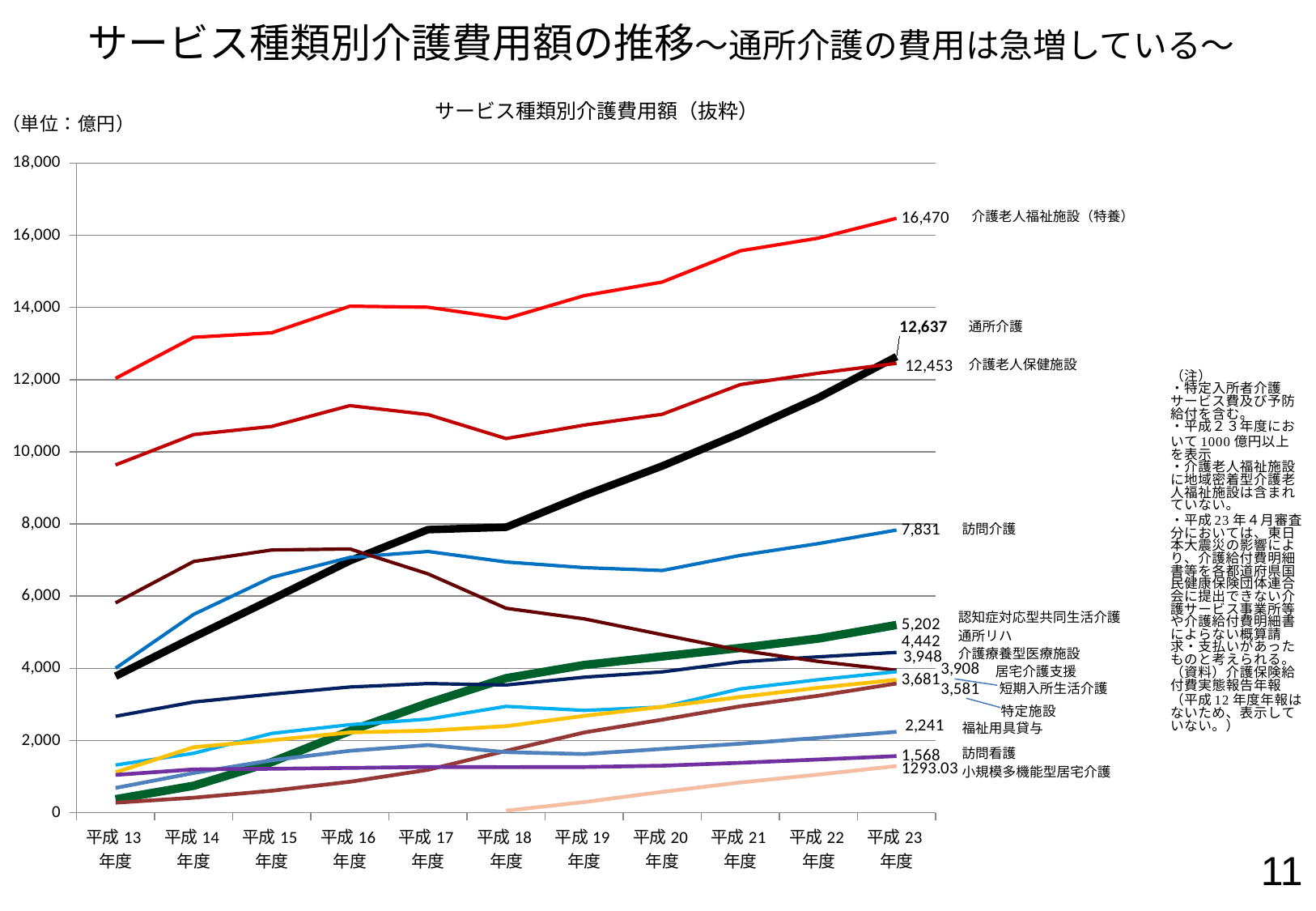

サービス種類別介護費用額の推移～通所介護の費用は急増している～

### Chart

| Category | 　介護老人福祉施設 | 　　通所介護 | 　介護老人保健施設 | 　　訪問介護 | 　認知症対応型共同生活介護
　（旧痴呆対応型共同生活介護） | 　　通所リハ | 　介護療養型医療施設 | 　　介護支援 | 　　短期入所生活介護 | 　　特定施設 | 　　福祉用具貸与 | 　　訪問看護 | 　小規模多機能型居宅介護 |
|---|---|---|---|---|---|---|---|---|---|---|---|---|---|
| 平成13年度 | 12034.96 | 3784.11 | 9637.34 | 4001.6 | 372.45 | 2671.83 | 5813.62 | 1319.95 | 1118.79 | 277.16 | 685.49 | 1047.68 | None |
| 平成14年度 | 13173.37 | 4863.62 | 10478.91 | 5494.88 | 746.48 | 3066.4 | 6961.17 | 1645.99 | 1813.95 | 415.29 | 1099.75 | 1199.17 | None |
| 平成15年度 | 13298.54 | 5912.15 | 10704.1 | 6520.5 | 1403.48 | 3285.11 | 7278.57 | 2197.61 | 2008.04 | 607.59 | 1452.38 | 1216.5 | None |
| 平成16年度 | 14034.48 | 6979.34 | 11279.85 | 7073.4 | 2264.59 | 3482.61 | 7308.59 | 2439.18 | 2223.4 | 857.11 | 1715.29 | 1241.32 | None |
| 平成17年度 | 14007.06019 | 7843.72 | 11032.16436 | 7237.86 | 3033.05 | 3578.11 | 6618.16216 | 2592.52 | 2272.3794 | 1188.02 | 1873.64 | 1267.11 | None |
| 平成18年度 | 13691.21185 | 7909.799999999999 | 10367.99184 | 6945.929999999999 | 3726.98 | 3538.2599999999998 | 5663.9539 | 2946.3199999999997 | 2398.15662 | 1713.6399999999999 | 1678.5300000000002 | 1261.56 | 54.47 |
| 平成19年度 | 14328.41648 | 8792.45 | 10741.44855 | 6789.79 | 4091.68 | 3754.25 | 5370.213290000001 | 2834.8900000000003 | 2683.41606 | 2222.38 | 1624.6200000000001 | 1266.39 | 294.73 |
| 平成20年度 | 14703.83026 | 9607.45 | 11039.91247 | 6711.07 | 4329.599999999999 | 3901.1699999999996 | 4932.3694 | 2927.9900000000002 | 2936.31001 | 2577.84 | 1767.37 | 1301.29 | 577.06 |
| 平成21年度 | 15568.93781 | 10518.54 | 11863.08433 | 7129.099999999999 | 4565.7300000000005 | 4179.5599999999995 | 4500.95305 | 3430.4700000000003 | 3205.67393 | 2948.31 | 1912.61 | 1383.07 | 837.92 |
| 平成22年度 | 15922.07801 | 11500.24 | 12179.25915 | 7456.69 | 4825.29 | 4319.41 | 4190.70828 | 3684.83 | 3461.4157900000005 | 3239.83 | 2073.3 | 1474.08 | 1056.77 |
| 平成23年度 | 16469.72883 | 12637.470000000001 | 12453.351429999999 | 7830.950000000001 | 5201.71 | 4441.69 | 3948.0060700000004 | 3907.7400000000002 | 3680.8250500000004 | 3581.06 | 2240.92 | 1568.26 | 1293.0300000000002 |
介護老人福祉施設（特養）
通所介護
介護老人保健施設
訪問介護
認知症対応型共同生活介護
通所リハ
介護療養型医療施設
居宅介護支援
短期入所生活介護
福祉用具貸与
訪問看護
小規模多機能型居宅介護
11